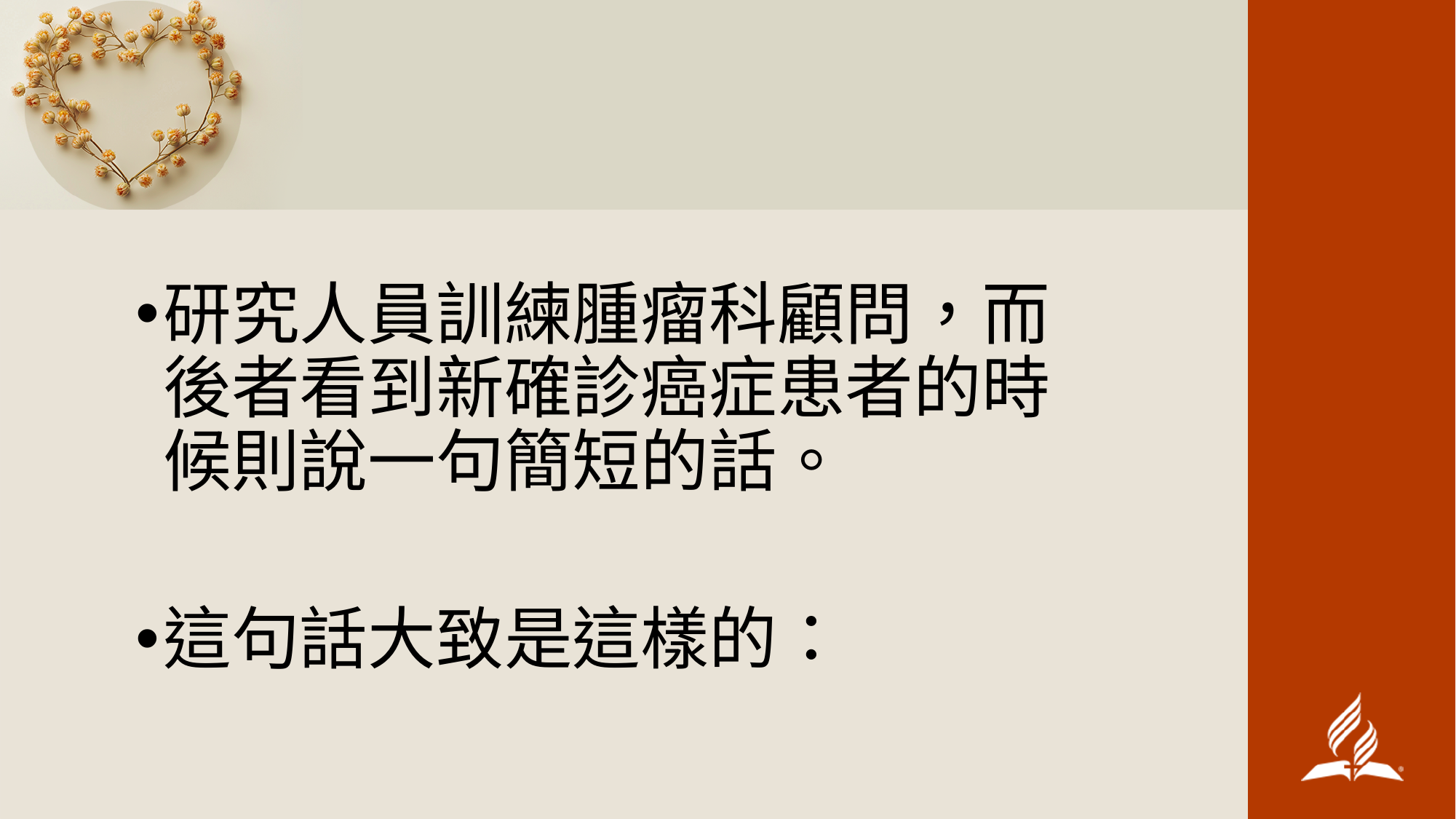

研究人員訓練腫瘤科顧問，而後者看到新確診癌症患者的時候則說一句簡短的話。

這句話大致是這樣的：